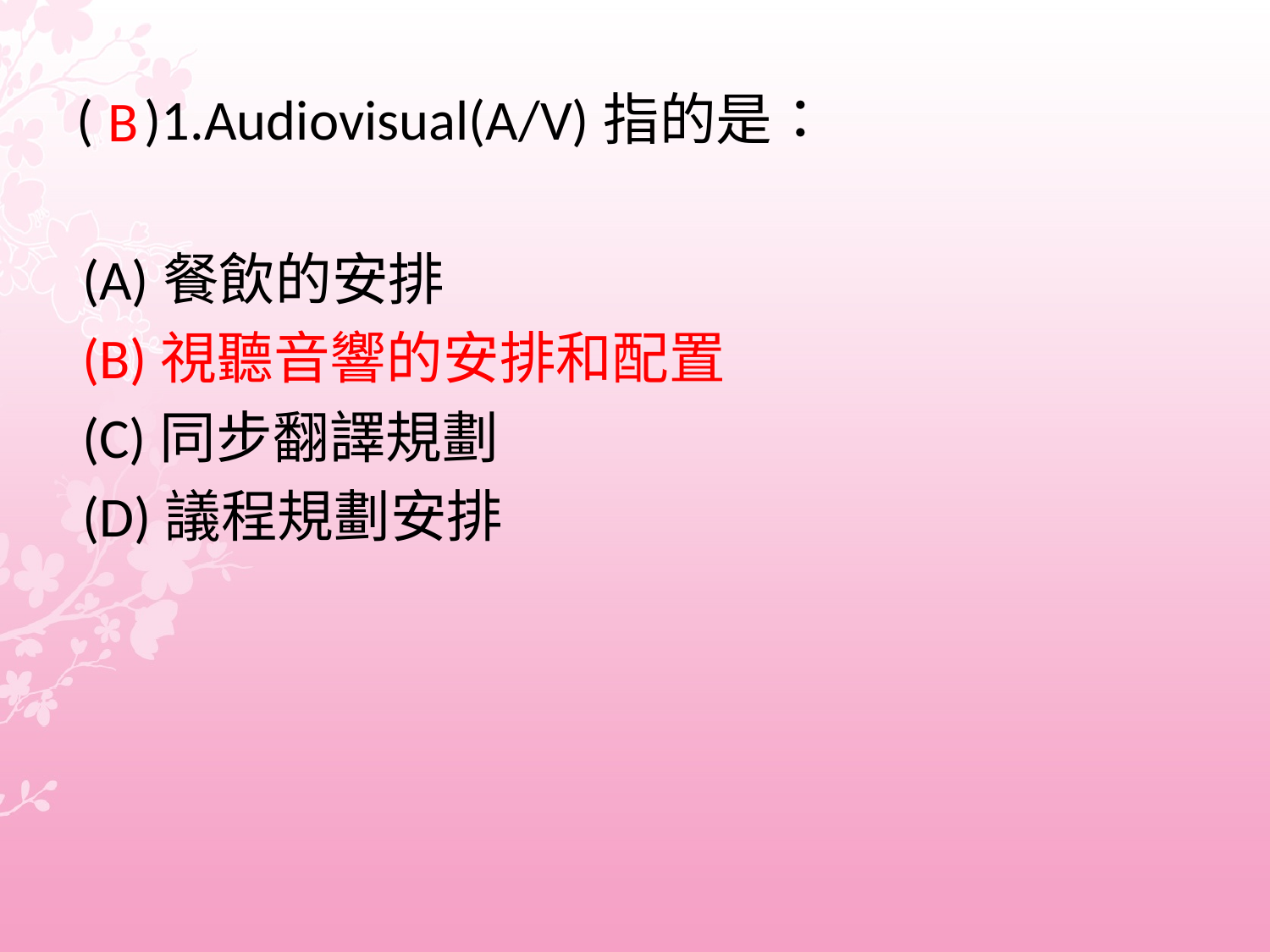

# (    )1.Audiovisual(A/V)指的是：
  B

(A)餐飲的安排
(B)視聽音響的安排和配置
(C)同步翻譯規劃
(D)議程規劃安排